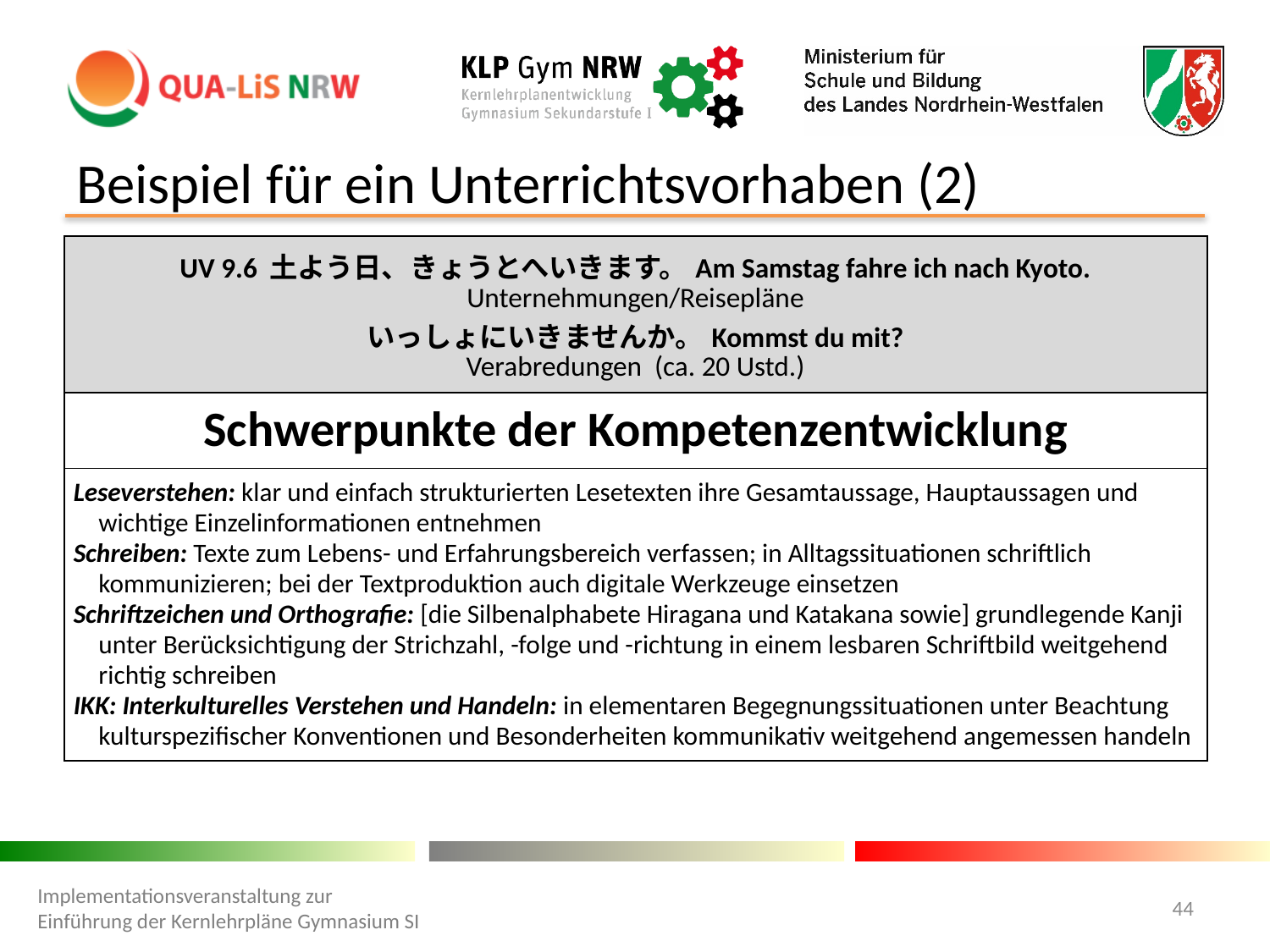

# Beispiel für ein Unterrichtsvorhaben (2)
| UV 9.6 土よう日、きょうとへいきます。Am Samstag fahre ich nach Kyoto. Unternehmungen/Reisepläne いっしょにいきませんか。Kommst du mit? Verabredungen (ca. 20 Ustd.) |
| --- |
| Schwerpunkte der Kompetenzentwicklung |
| Leseverstehen: klar und einfach strukturierten Lesetexten ihre Gesamtaussage, Hauptaussagen und wichtige Einzelinformationen entnehmen Schreiben: Texte zum Lebens- und Erfahrungsbereich verfassen; in Alltagssituationen schriftlich kommunizieren; bei der Textproduktion auch digitale Werkzeuge einsetzen Schriftzeichen und Orthografie: [die Silbenalphabete Hiragana und Katakana sowie] grundlegende Kanji unter Berücksichtigung der Strichzahl, -folge und -richtung in einem lesbaren Schriftbild weitgehend richtig schreiben IKK: Interkulturelles Verstehen und Handeln: in elementaren Begegnungssituationen unter Beachtung kulturspezifischer Konventionen und Besonderheiten kommunikativ weitgehend angemessen handeln |
Implementationsveranstaltung zur Einführung der Kernlehrpläne Gymnasium SI
44